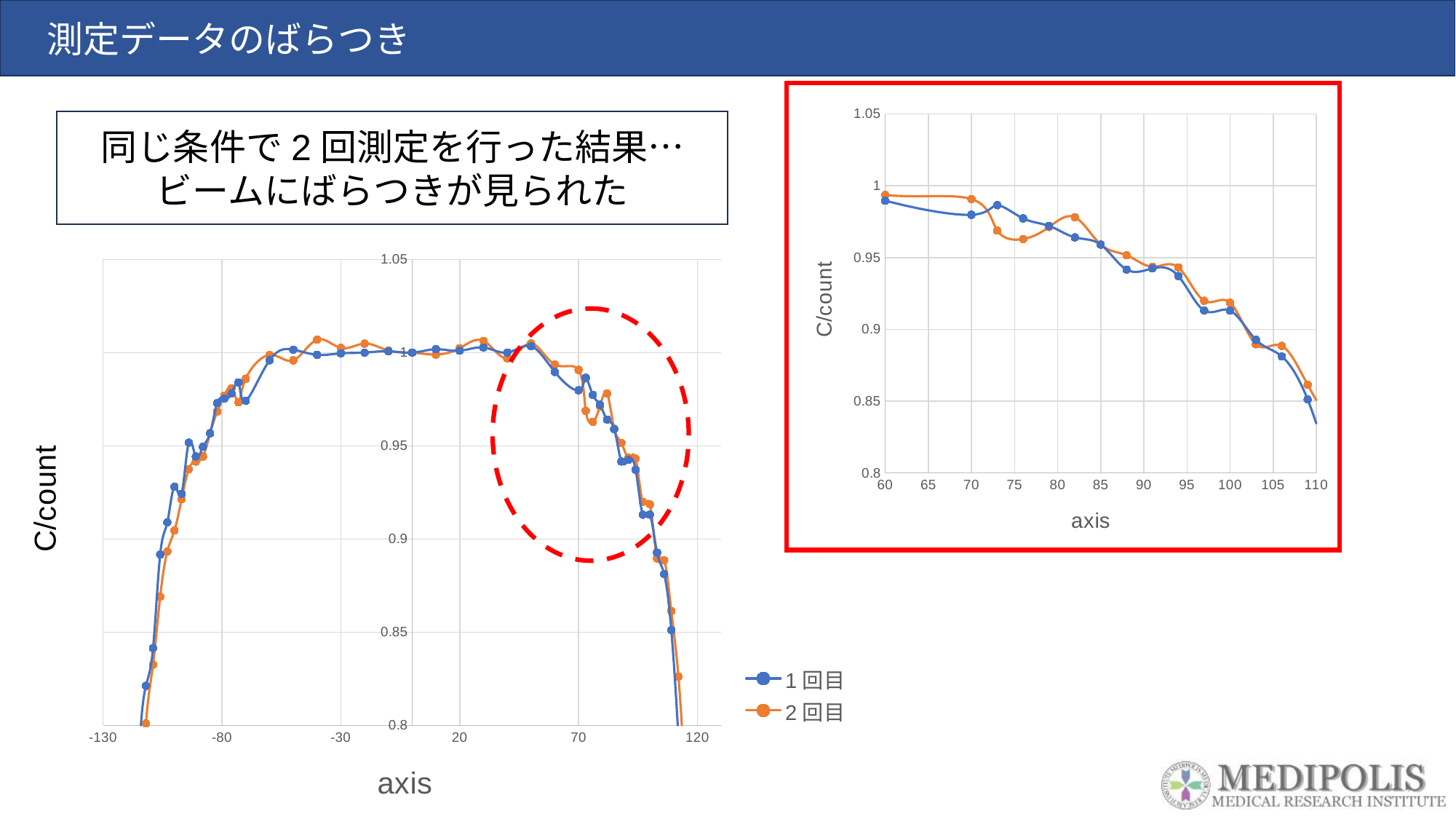

測定データのばらつき

### Chart

| Category |  |  |
|---|---|---|
同じ条件で2回測定を行った結果…
ビームにばらつきが見られた

### Chart

| Category |  |  |
|---|---|---|